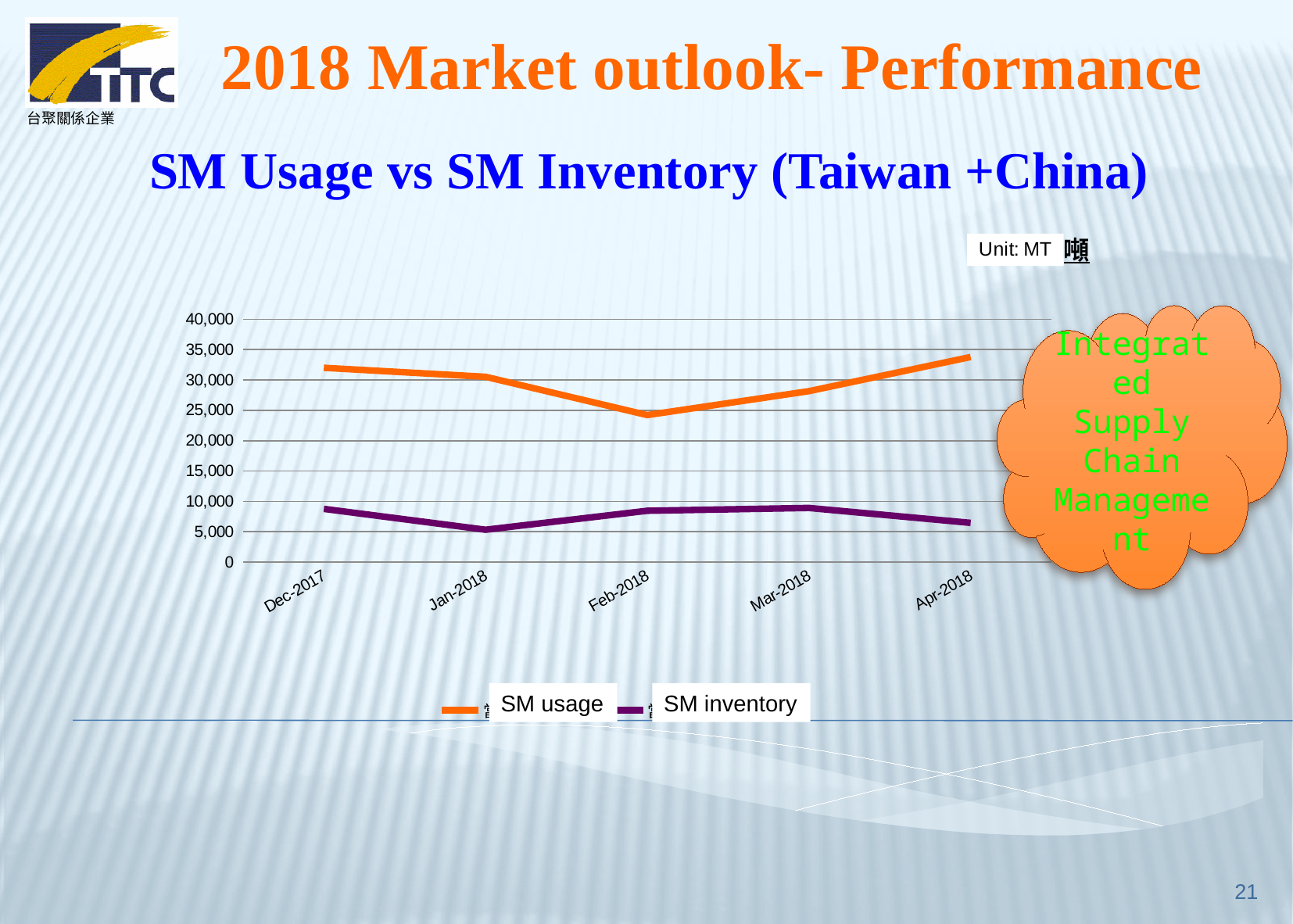

2018 Market outlook- Performance
SM Usage vs SM Inventory (Taiwan +China)

### Chart

| Category | 當月SM耗用量 | 當月底SM庫存 |
|---|---|---|
| 43070 | 31998.278999999995 | 8762.05500000001 |
| 43101 | 30517.473 | 5322.57900000001 |
| 43132 | 24212.81 | 8450.796000000011 |
| 43160 | 28153.224 | 8911.97900000001 |
| 43191 | 33781.742 | 6455.099999999999 |
單位:噸
Integrated Supply Chain Management
SM usage
SM inventory
21